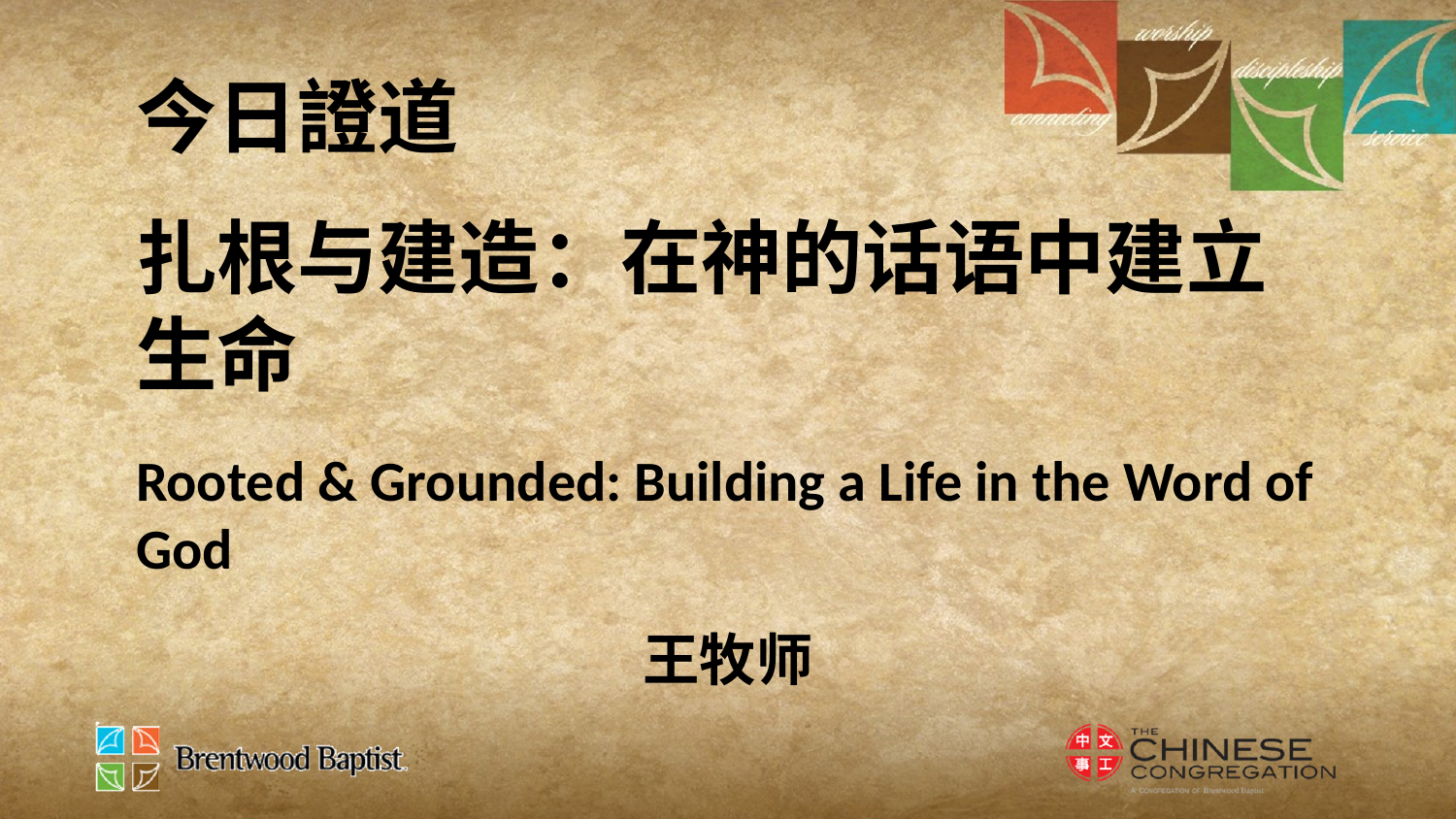

今日證道

扎根与建造：在神的话语中建立生命

Rooted & Grounded: Building a Life in the Word of God

王牧师